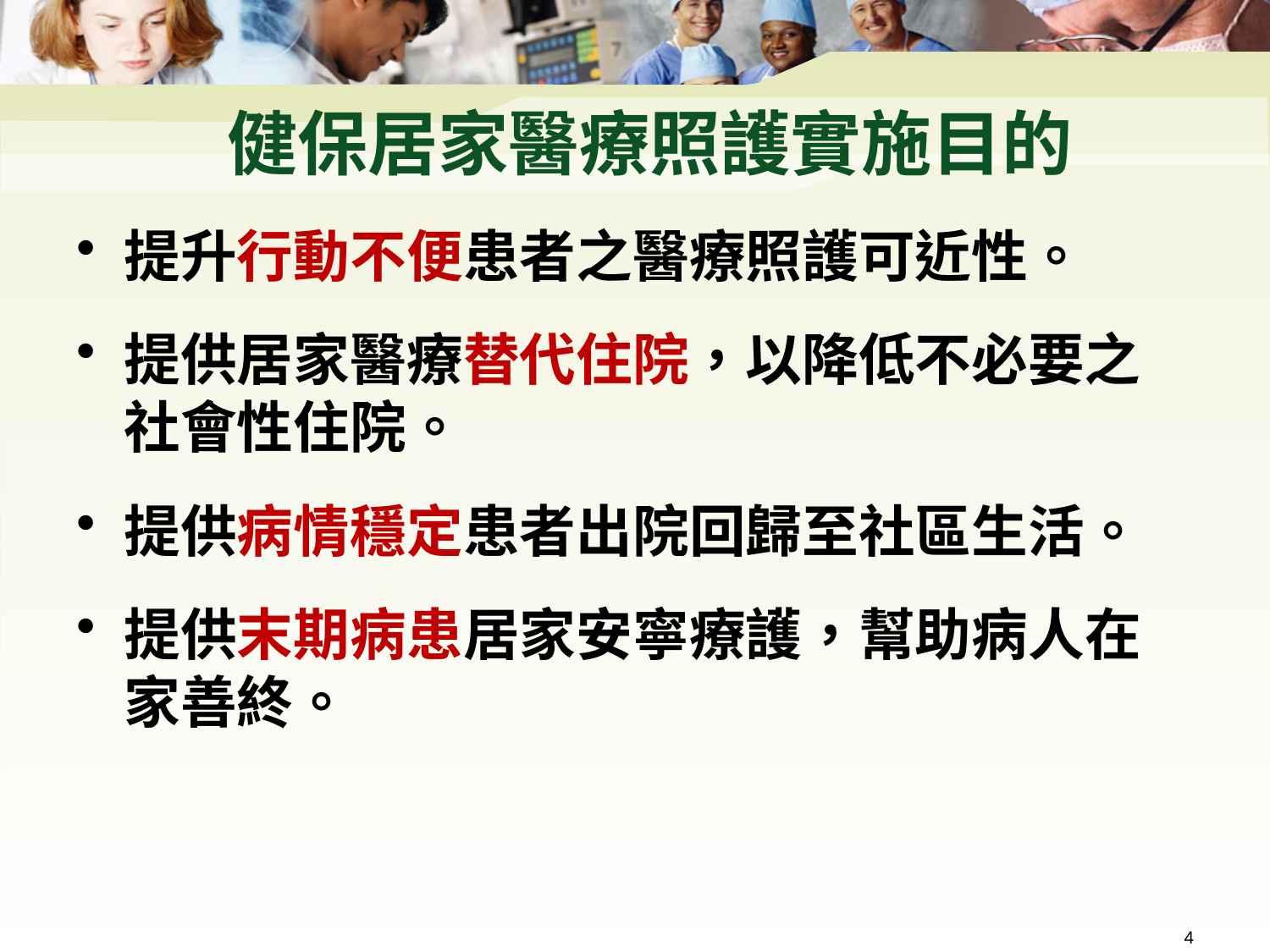

健保居家醫療照護實施目的
提升行動不便患者之醫療照護可近性。

提供居家醫療替代住院，以降低不必要之社會性住院。

提供病情穩定患者出院回歸至社區生活。

提供末期病患居家安寧療護，幫助病人在家善終。
4